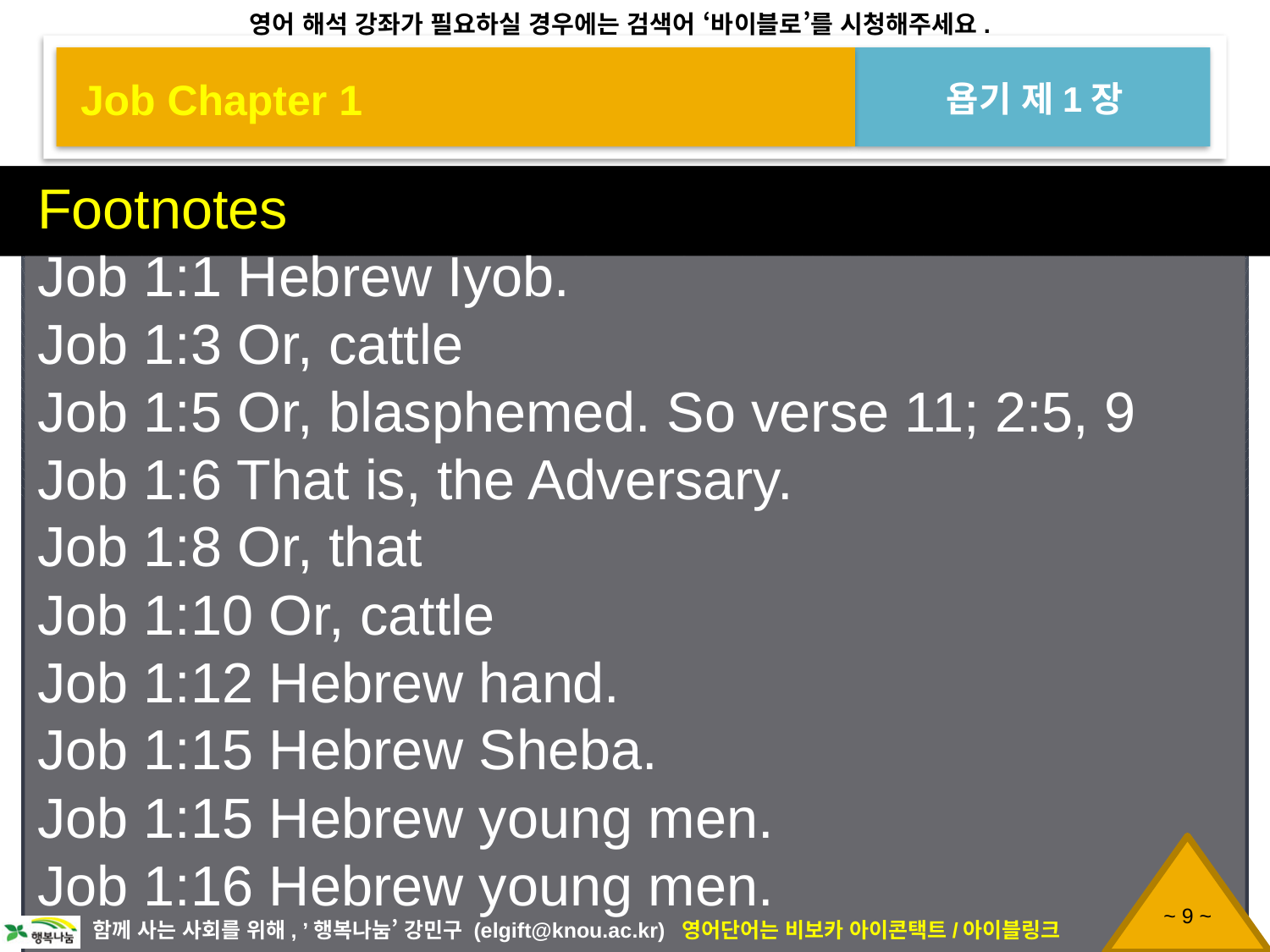

Job Chapter 1
욥기 제1장
Footnotes
Job 1:1 Hebrew Iyob.
Job 1:3 Or, cattle
Job 1:5 Or, blasphemed. So verse 11; 2:5, 9
Job 1:6 That is, the Adversary.
Job 1:8 Or, that
Job 1:10 Or, cattle
Job 1:12 Hebrew hand.
Job 1:15 Hebrew Sheba.
Job 1:15 Hebrew young men.
Job 1:16 Hebrew young men.